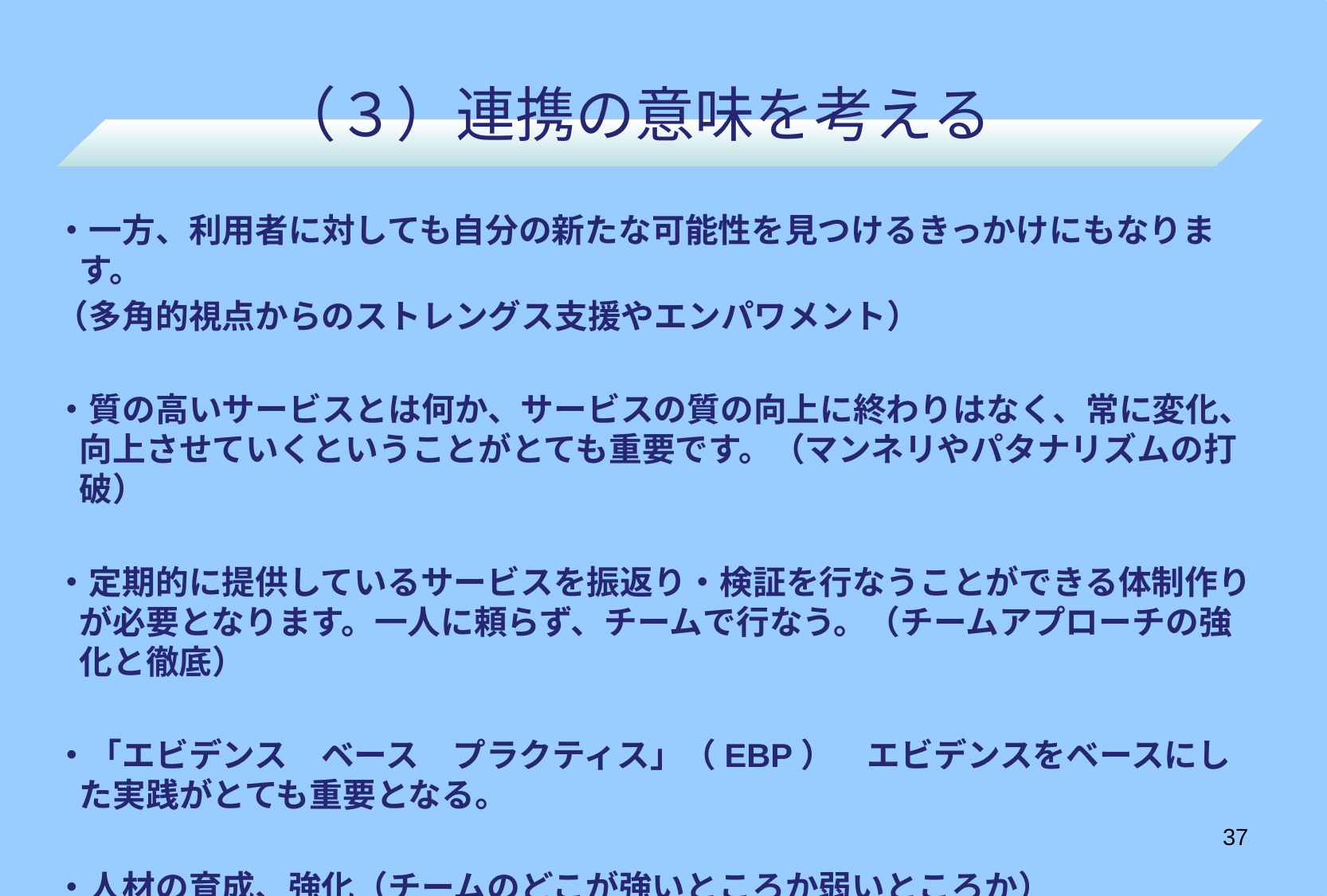

# （３）連携の意味を考える

・一方、利用者に対しても自分の新たな可能性を見つけるきっかけにもなります。
（多角的視点からのストレングス支援やエンパワメント）

・質の高いサービスとは何か、サービスの質の向上に終わりはなく、常に変化、向上させていくということがとても重要です。（マンネリやパタナリズムの打破）

・定期的に提供しているサービスを振返り・検証を行なうことができる体制作りが必要となります。一人に頼らず、チームで行なう。（チームアプローチの強化と徹底）

・「エビデンス　ベース　プラクティス」（EBP）　エビデンスをベースにした実践がとても重要となる。

・人材の育成、強化（チームのどこが強いところか弱いところか）

37